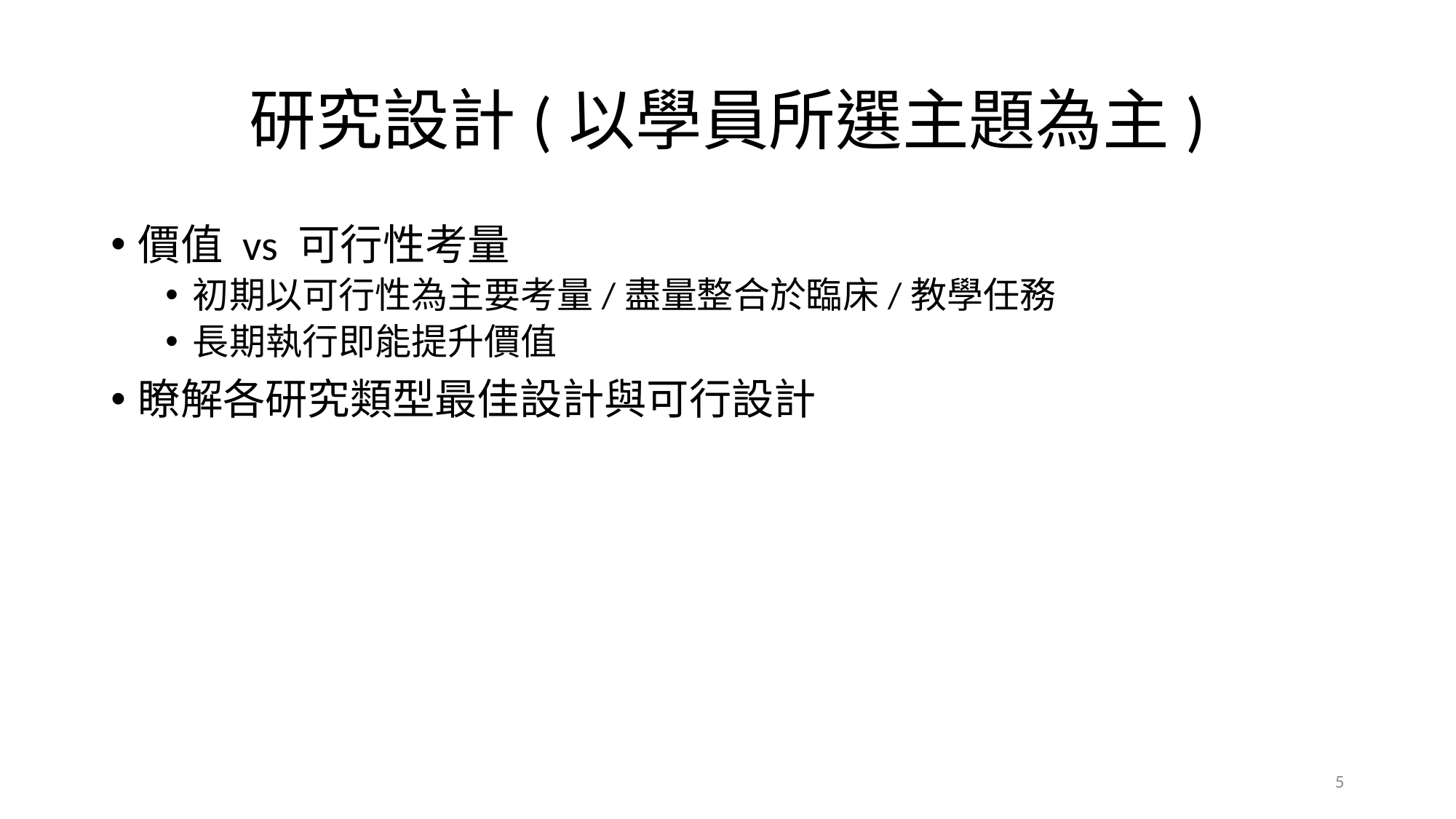

# 研究設計(以學員所選主題為主)
價值 vs 可行性考量
初期以可行性為主要考量/盡量整合於臨床/教學任務
長期執行即能提升價值
瞭解各研究類型最佳設計與可行設計

5